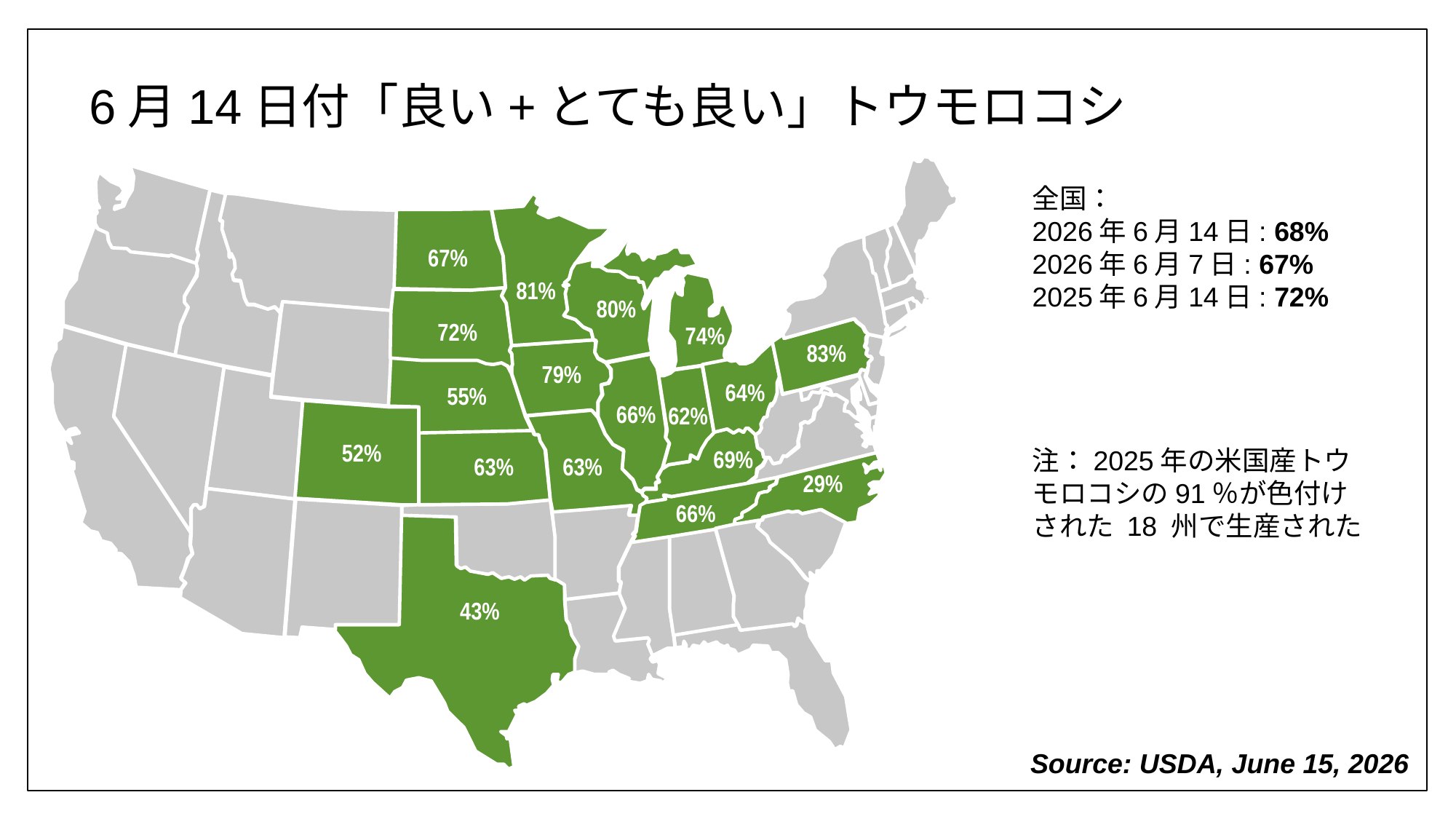

# 6月14日付「良い+とても良い」トウモロコシ

全国：
2026年6月14日: 68%
2026年6月7日: 67%
2025年6月14日: 72%

注：2025年の米国産トウモロコシの91％が色付けされた 18 州で生産された

67%

81%

80%

72%
74%

83%

79%

64%

55%

66%
62%

52%
69%
63%
63%

29%

66%

43%

Source: USDA, June 15, 2026